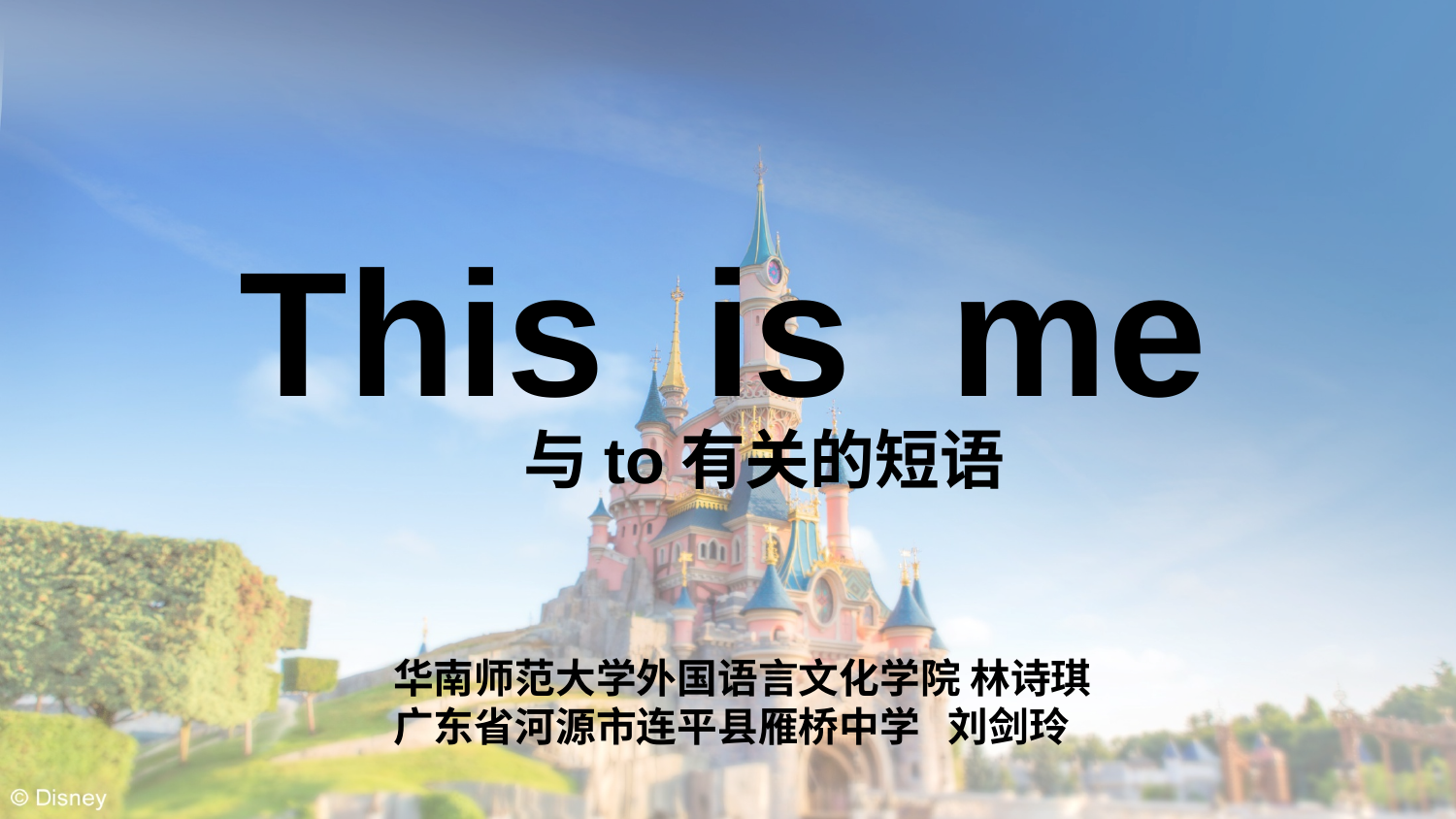

# This  is  me
与to有关的短语
华南师范大学外国语言文化学院 林诗琪
广东省河源市连平县雁桥中学   刘剑玲